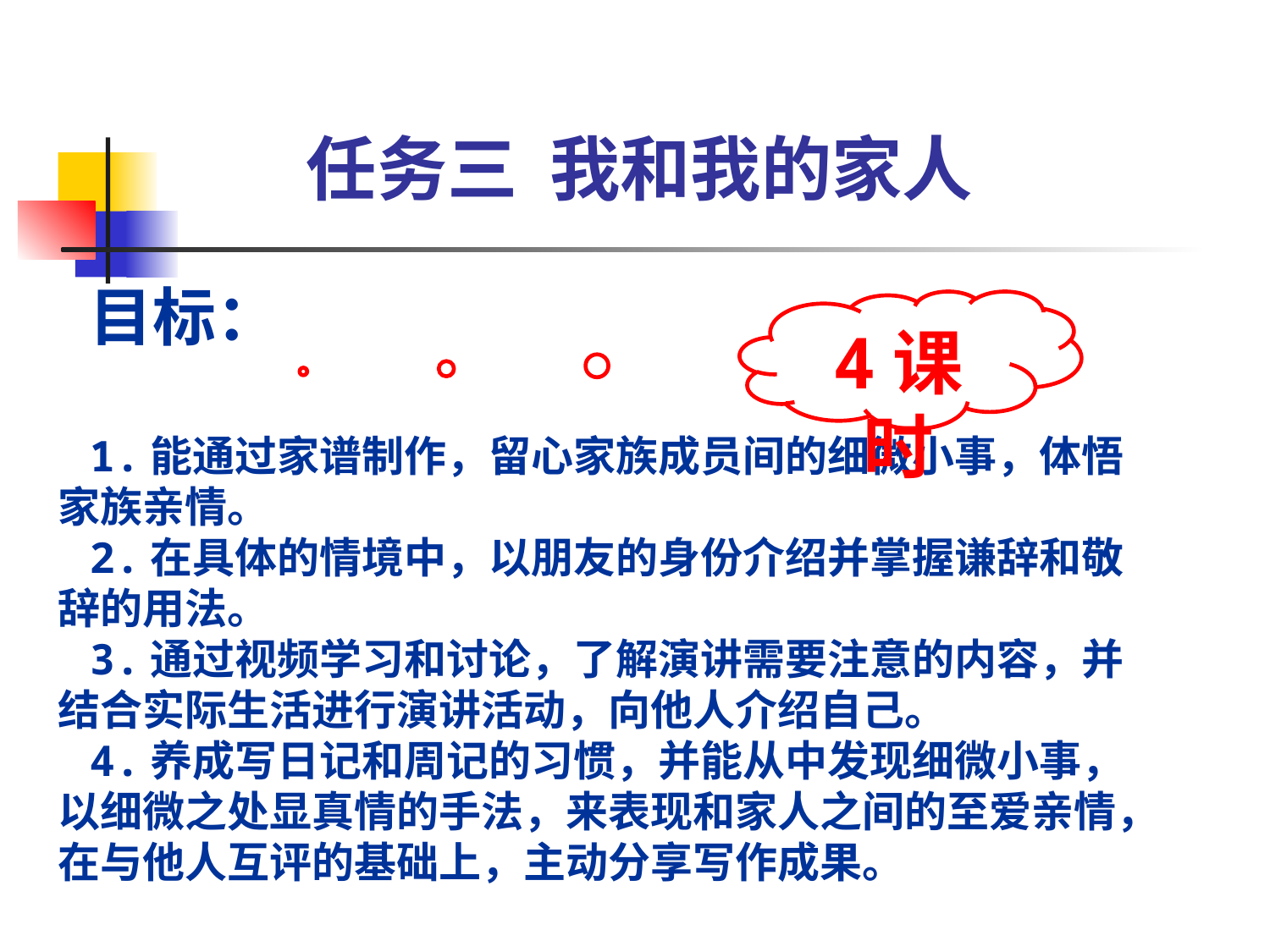

# 任务三  我和我的家人
目标：

1.能通过家谱制作，留心家族成员间的细微小事，体悟家族亲情。
2.在具体的情境中，以朋友的身份介绍并掌握谦辞和敬辞的用法。
3.通过视频学习和讨论，了解演讲需要注意的内容，并结合实际生活进行演讲活动，向他人介绍自己。
4.养成写日记和周记的习惯，并能从中发现细微小事，以细微之处显真情的手法，来表现和家人之间的至爱亲情，在与他人互评的基础上，主动分享写作成果。
4课时